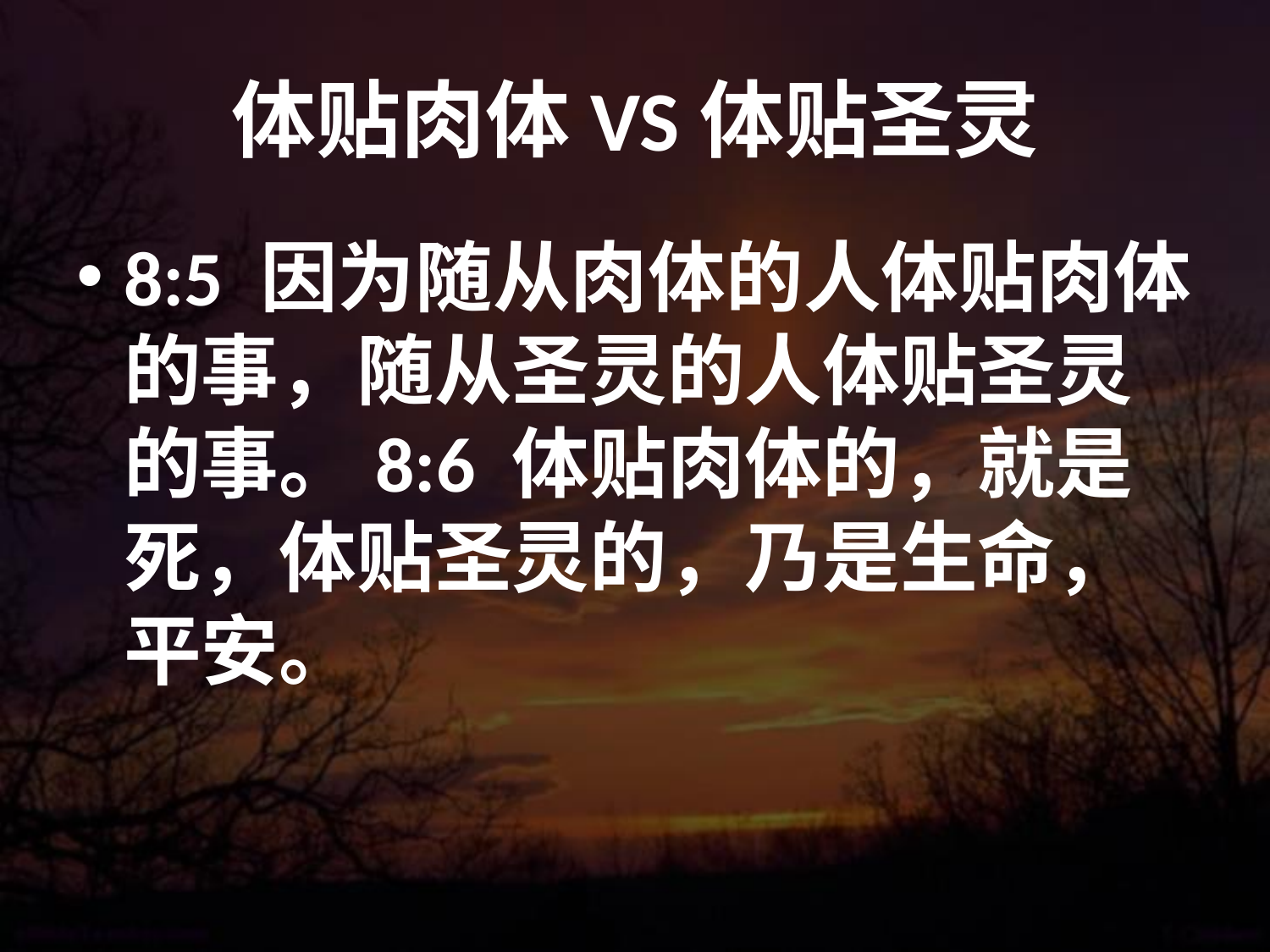

# 体贴肉体VS体贴圣灵
8:5 因为随从肉体的人体贴肉体的事，随从圣灵的人体贴圣灵的事。8:6 体贴肉体的，就是死，体贴圣灵的，乃是生命，平安。